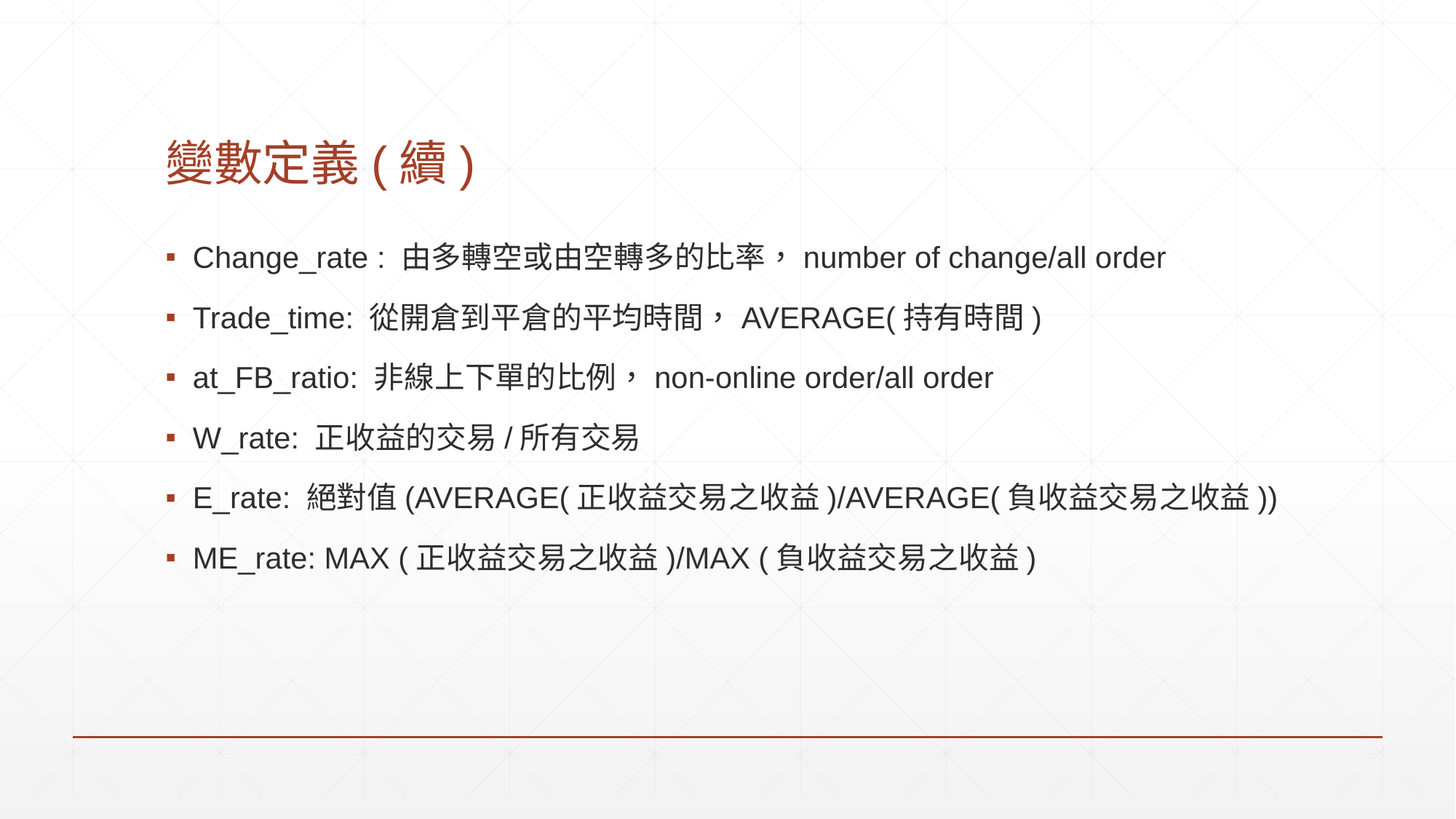

# 變數定義(續)
Change_rate : 由多轉空或由空轉多的比率，number of change/all order
Trade_time: 從開倉到平倉的平均時間，AVERAGE(持有時間)
at_FB_ratio: 非線上下單的比例，non-online order/all order
W_rate: 正收益的交易/所有交易
E_rate: 絕對值(AVERAGE(正收益交易之收益)/AVERAGE(負收益交易之收益))
ME_rate: MAX (正收益交易之收益)/MAX (負收益交易之收益)